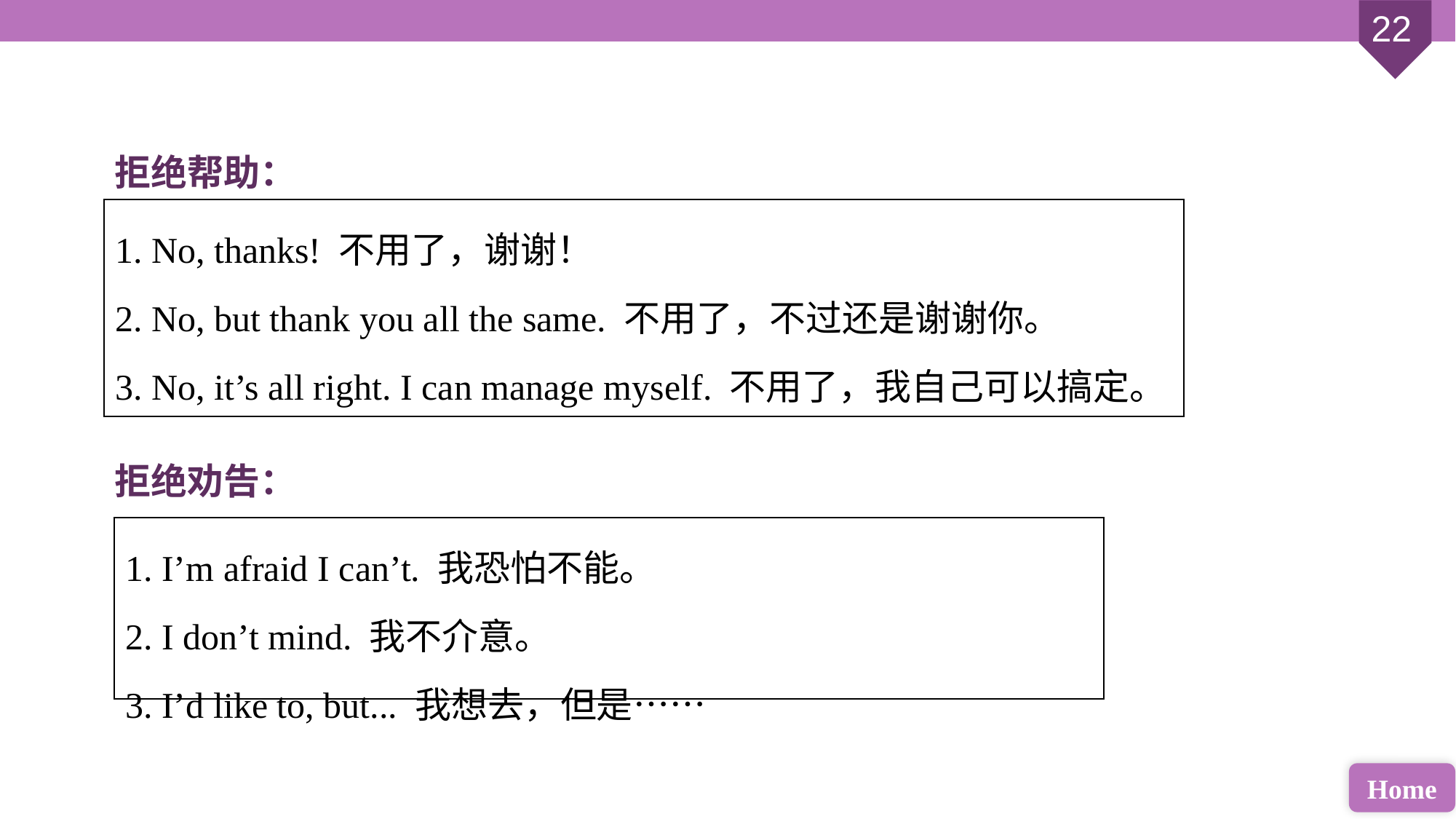

拒绝帮助：
| 1. No, thanks! 不用了，谢谢！ 2. No, but thank you all the same. 不用了，不过还是谢谢你。 3. No, it’s all right. I can manage myself. 不用了，我自己可以搞定。 |
| --- |
拒绝劝告：
| 1. I’m afraid I can’t. 我恐怕不能。 2. I don’t mind. 我不介意。 3. I’d like to, but... 我想去，但是…… |
| --- |